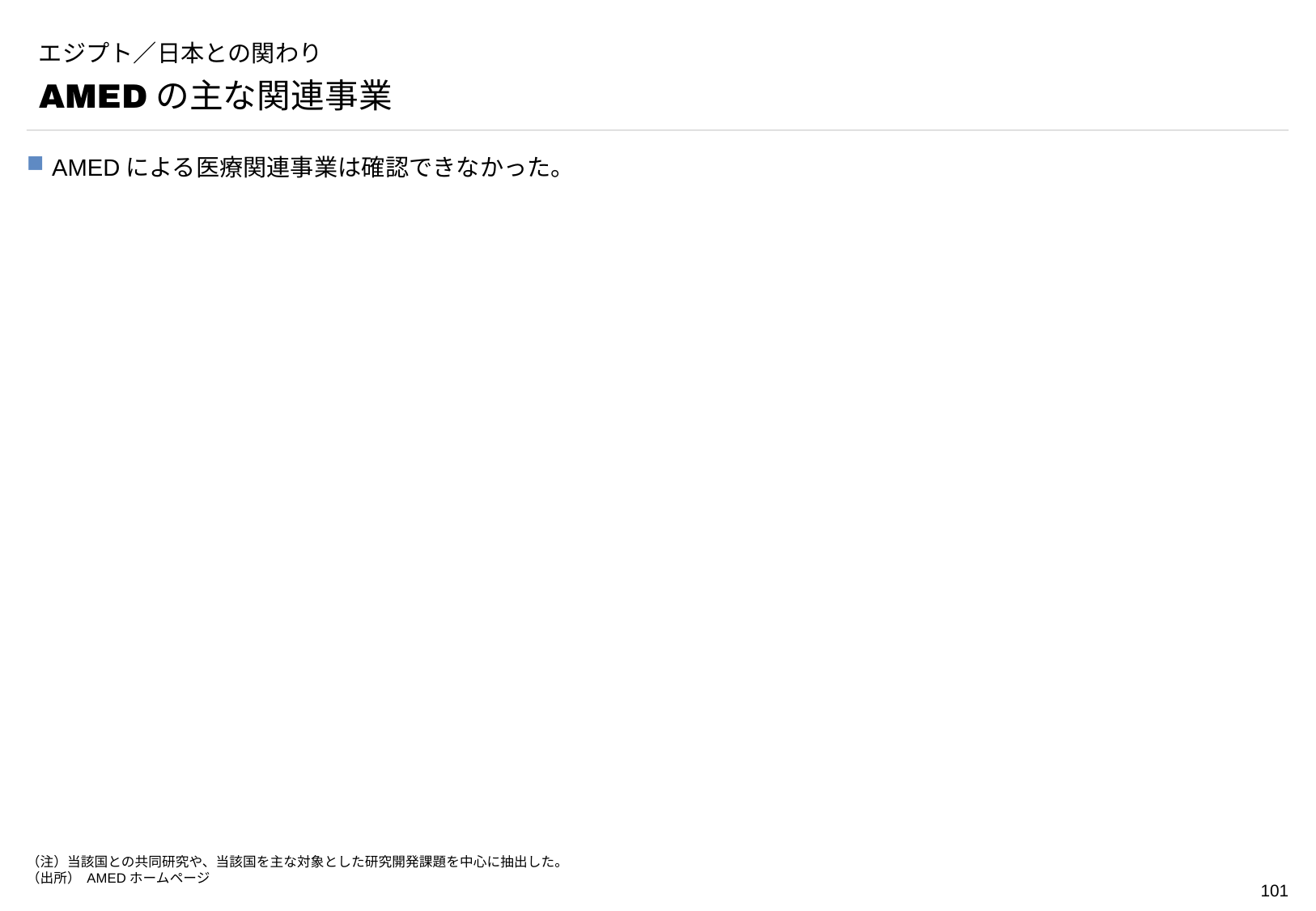

# エジプト／日本との関わり
AMEDの主な関連事業
AMEDによる医療関連事業は確認できなかった。
（注）当該国との共同研究や、当該国を主な対象とした研究開発課題を中心に抽出した。
（出所） AMEDホームページ